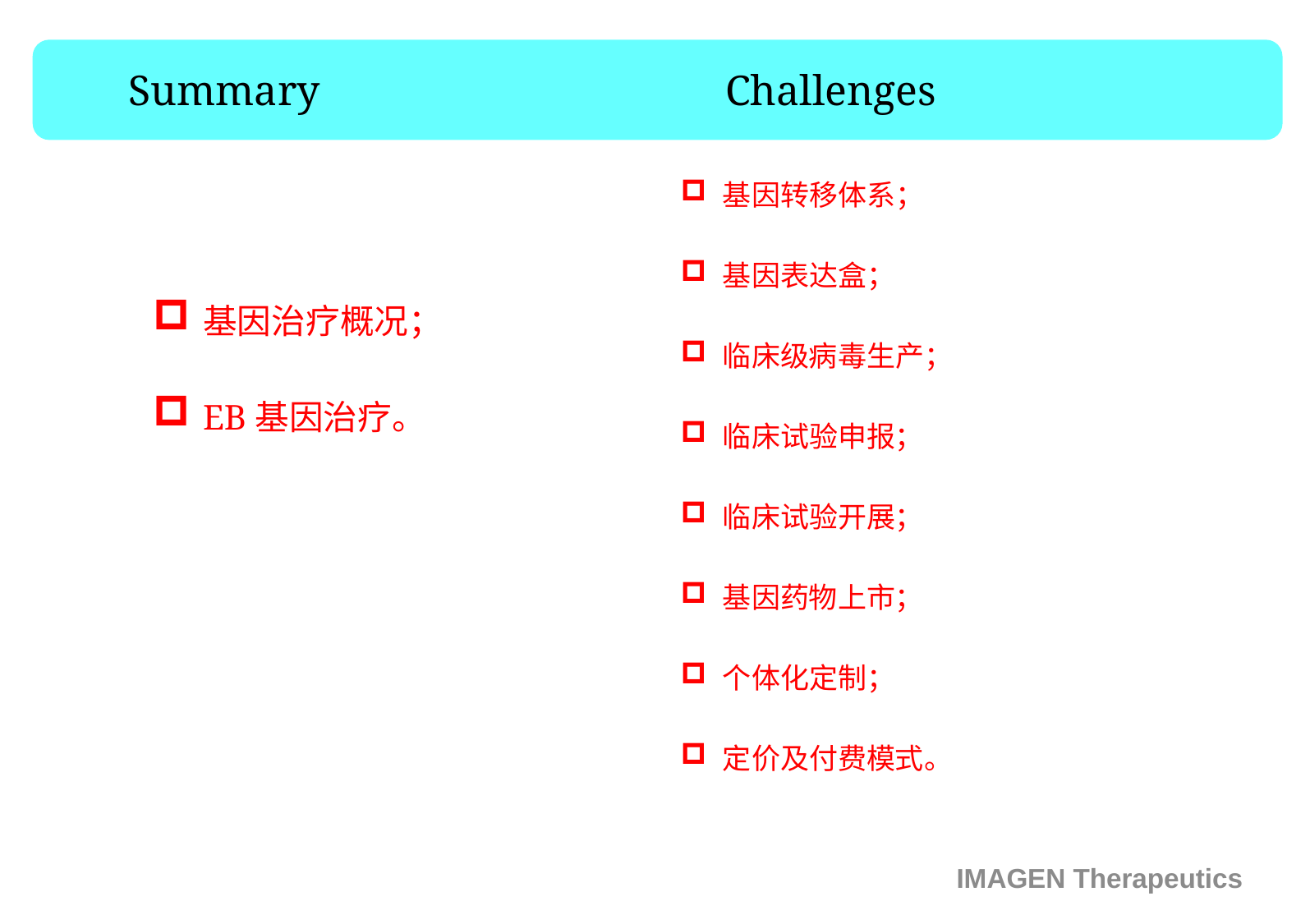

Summary                                      Challenges
基因转移体系；

基因表达盒；

临床级病毒生产；

临床试验申报；

临床试验开展；

基因药物上市；

个体化定制；

定价及付费模式。

基因治疗概况；

EB基因治疗。

IMAGEN Therapeutics